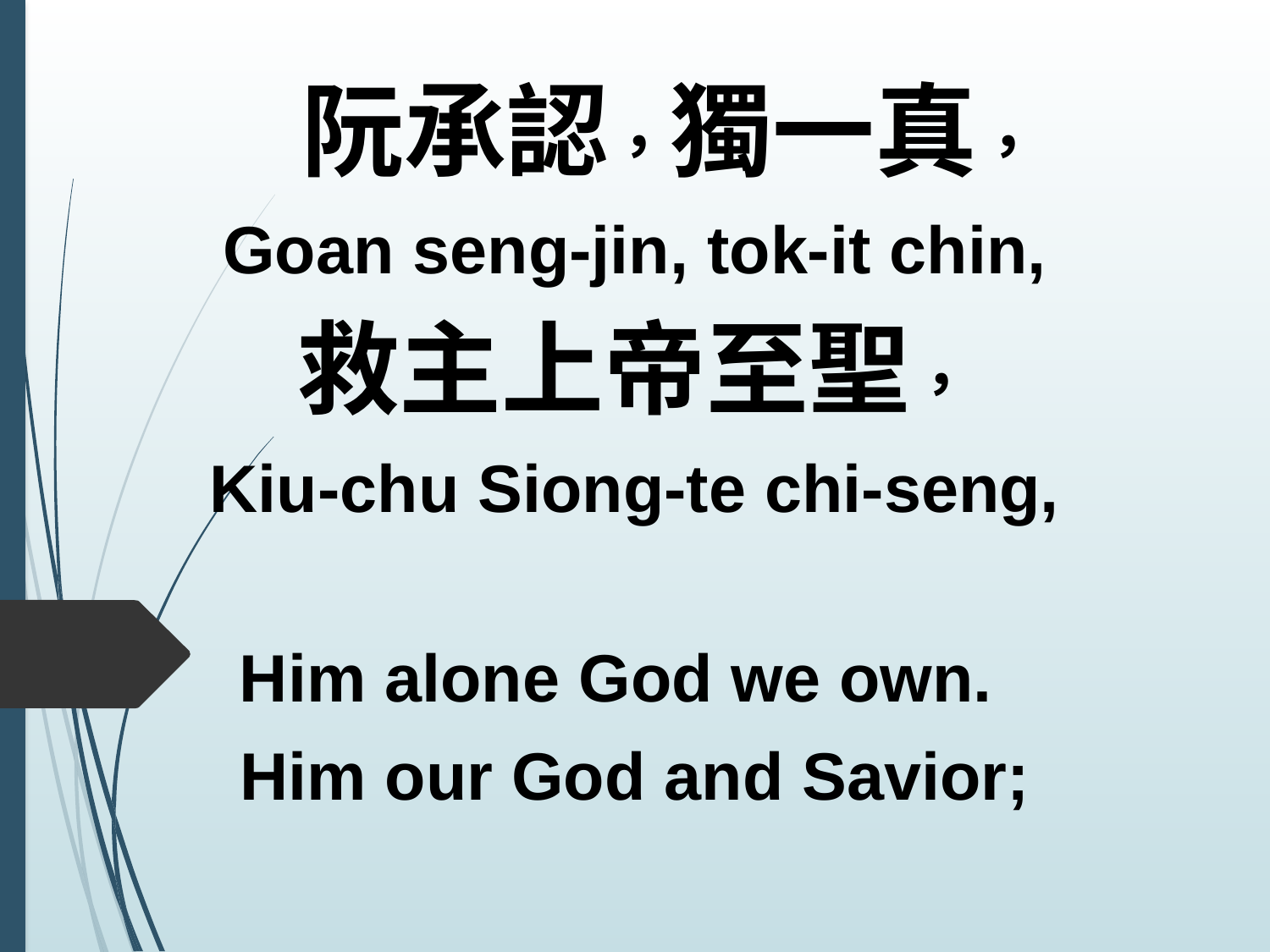

阮承認，獨一真，
Goan seng-jin, tok-it chin,
救主上帝至聖，
Kiu-chu Siong-te chi-seng,

Him alone God we own.
Him our God and Savior;